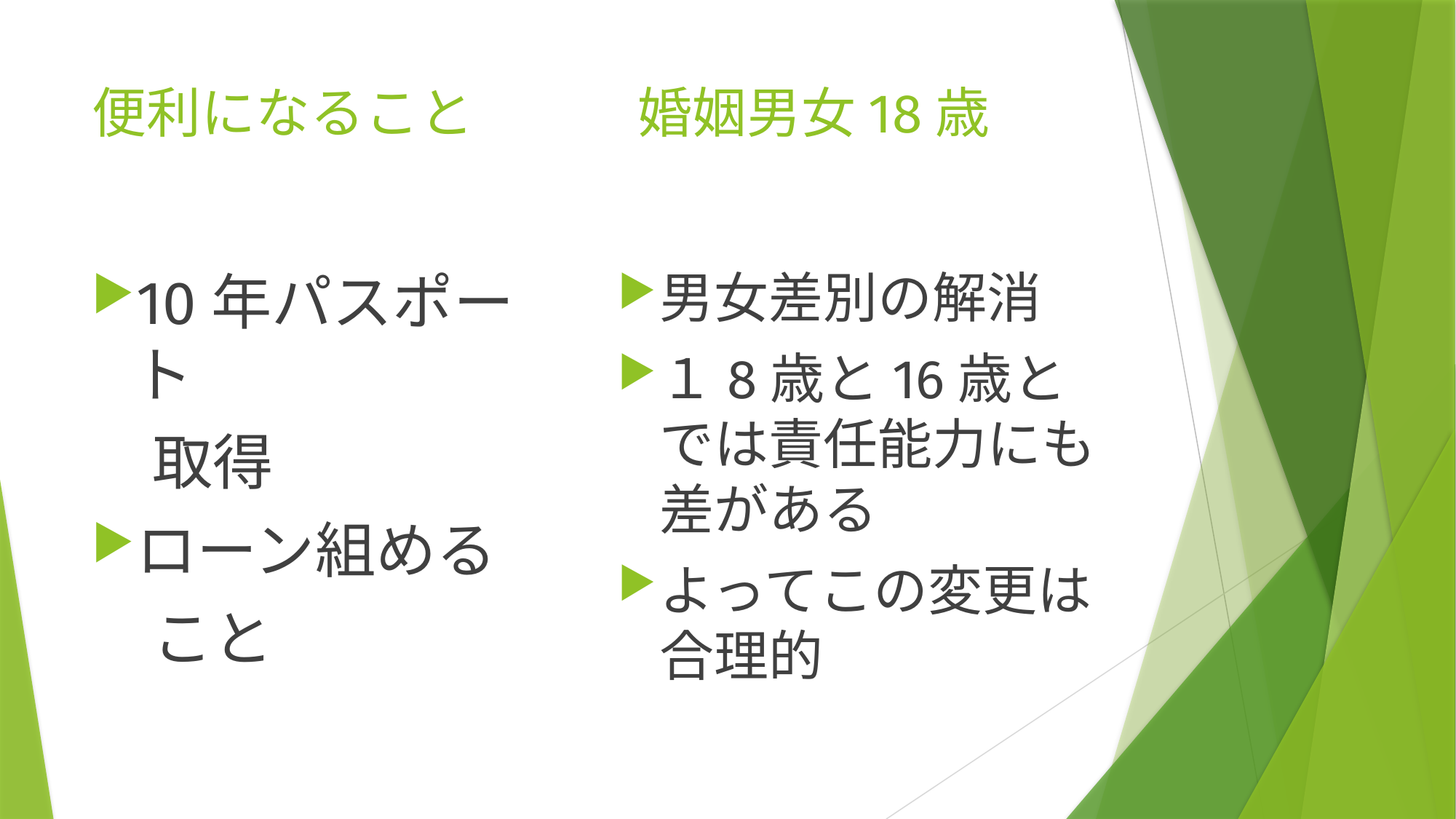

# 便利になること　　　婚姻男女18歳
10年パスポート
　取得
ローン組める
　こと
男女差別の解消
１8歳と16歳とでは責任能力にも差がある
よってこの変更は合理的